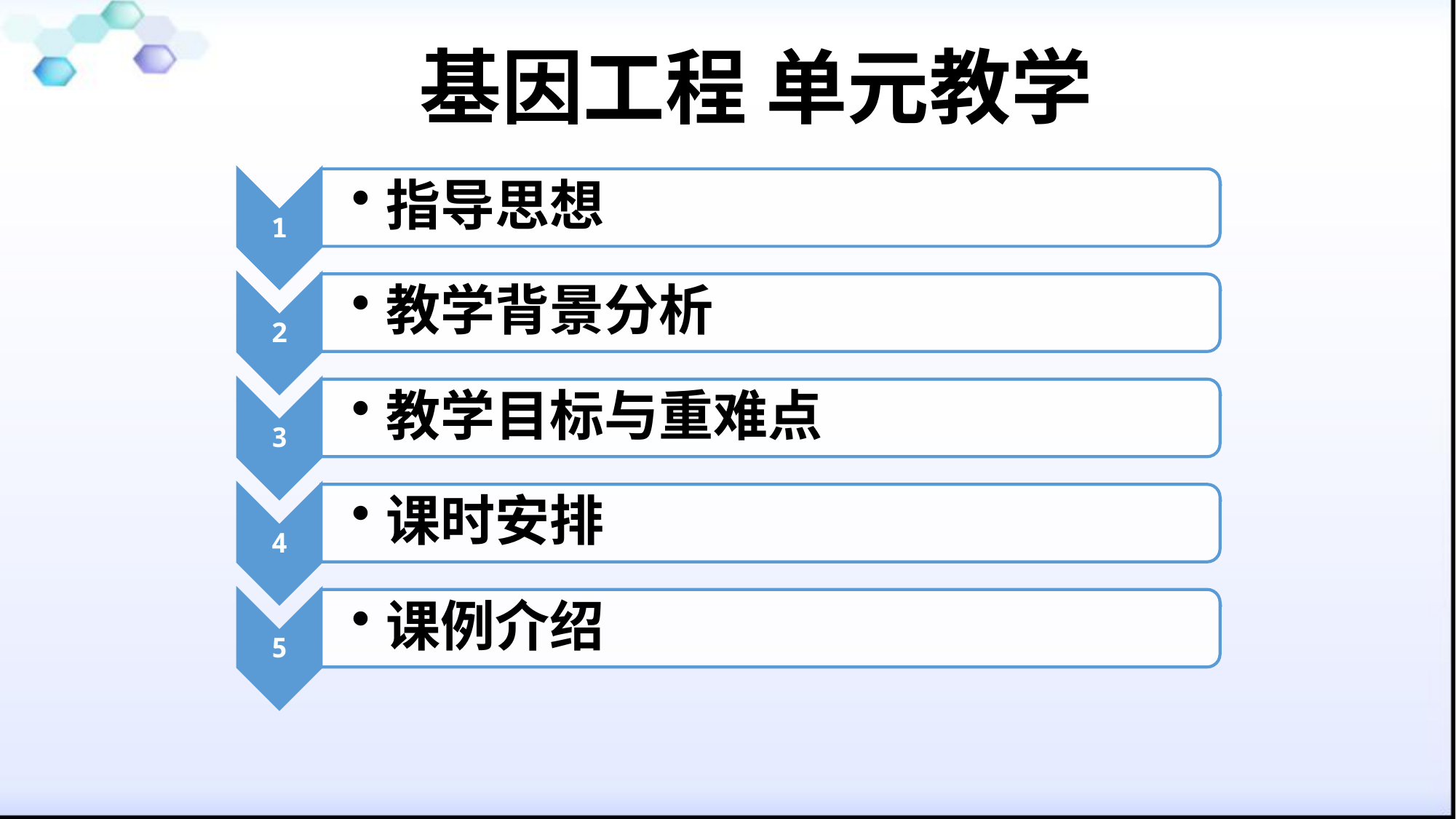

基因工程 单元教学
1
指导思想
2
教学背景分析
3
教学目标与重难点
4
课时安排
5
课例介绍